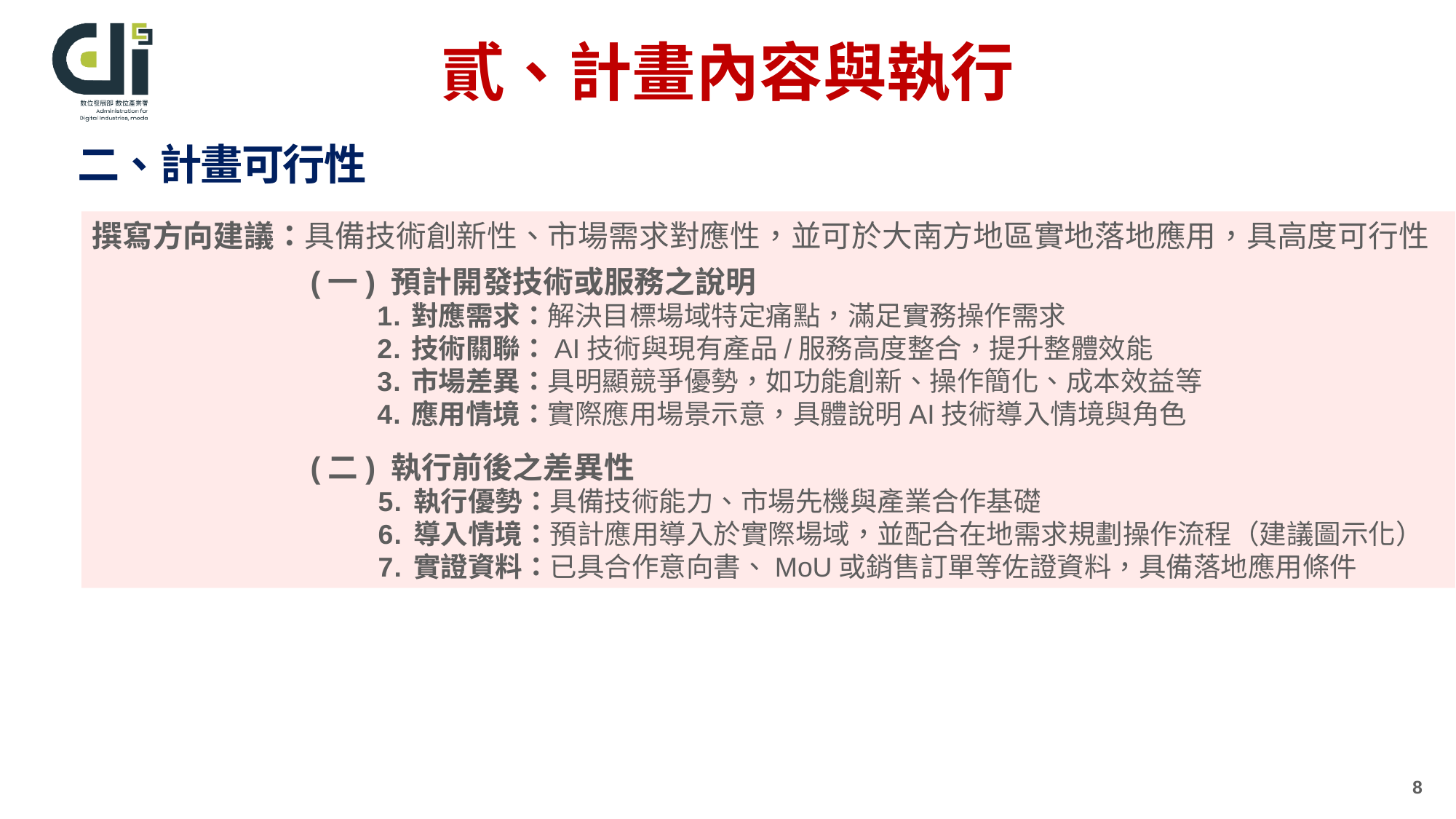

# 貳、計畫內容與執行
二、計畫可行性
撰寫方向建議：具備技術創新性、市場需求對應性，並可於大南方地區實地落地應用，具高度可行性
(一) 預計開發技術或服務之說明
對應需求：解決目標場域特定痛點，滿足實務操作需求
技術關聯：AI技術與現有產品/服務高度整合，提升整體效能
市場差異：具明顯競爭優勢，如功能創新、操作簡化、成本效益等
應用情境：實際應用場景示意，具體說明AI技術導入情境與角色
(二) 執行前後之差異性
執行優勢：具備技術能力、市場先機與產業合作基礎
導入情境：預計應用導入於實際場域，並配合在地需求規劃操作流程（建議圖示化）
實證資料：已具合作意向書、MoU或銷售訂單等佐證資料，具備落地應用條件
8